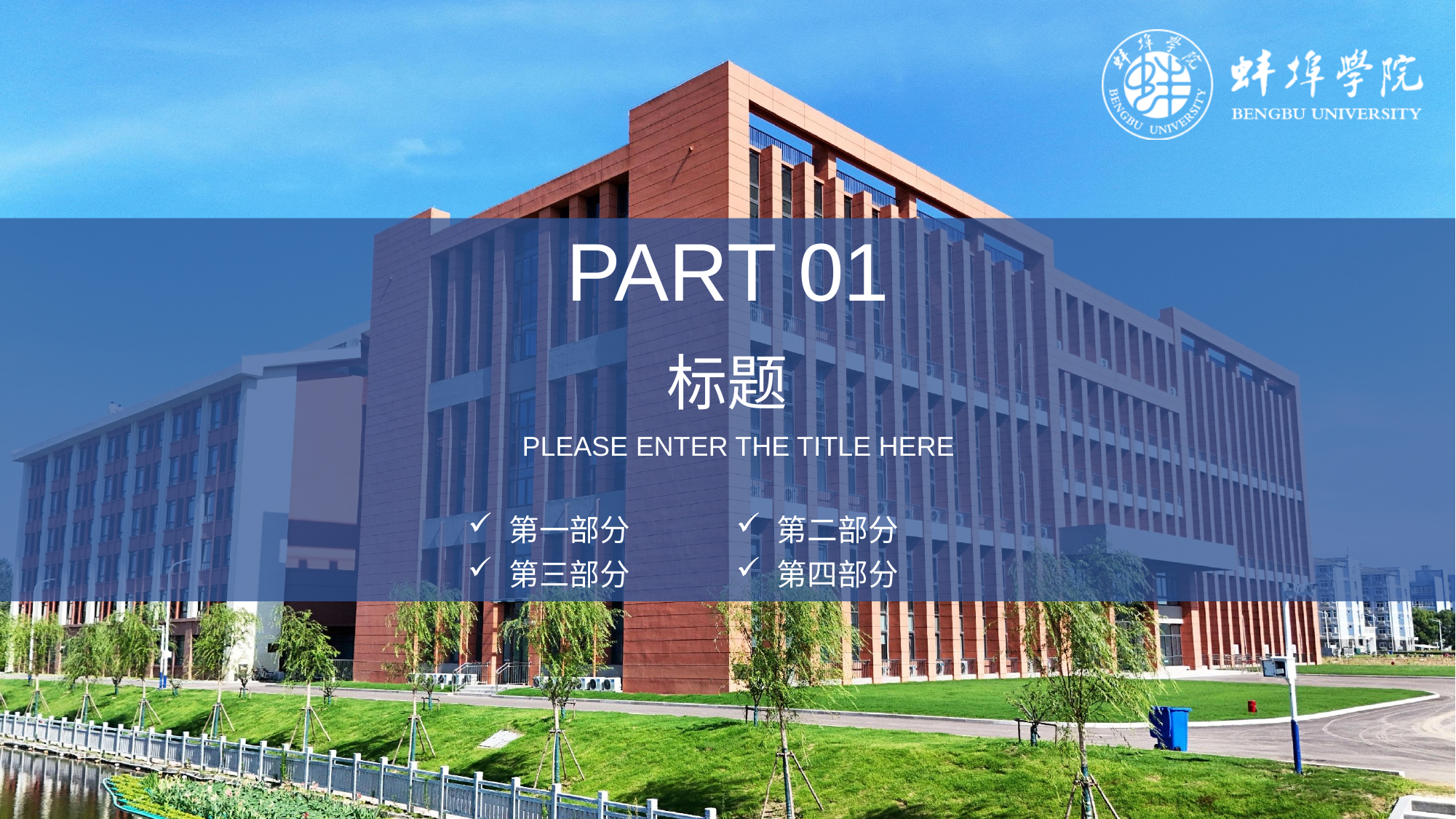

PART 01
标题
PLEASE ENTER THE TITLE HERE
第一部分
第二部分
第三部分
第四部分